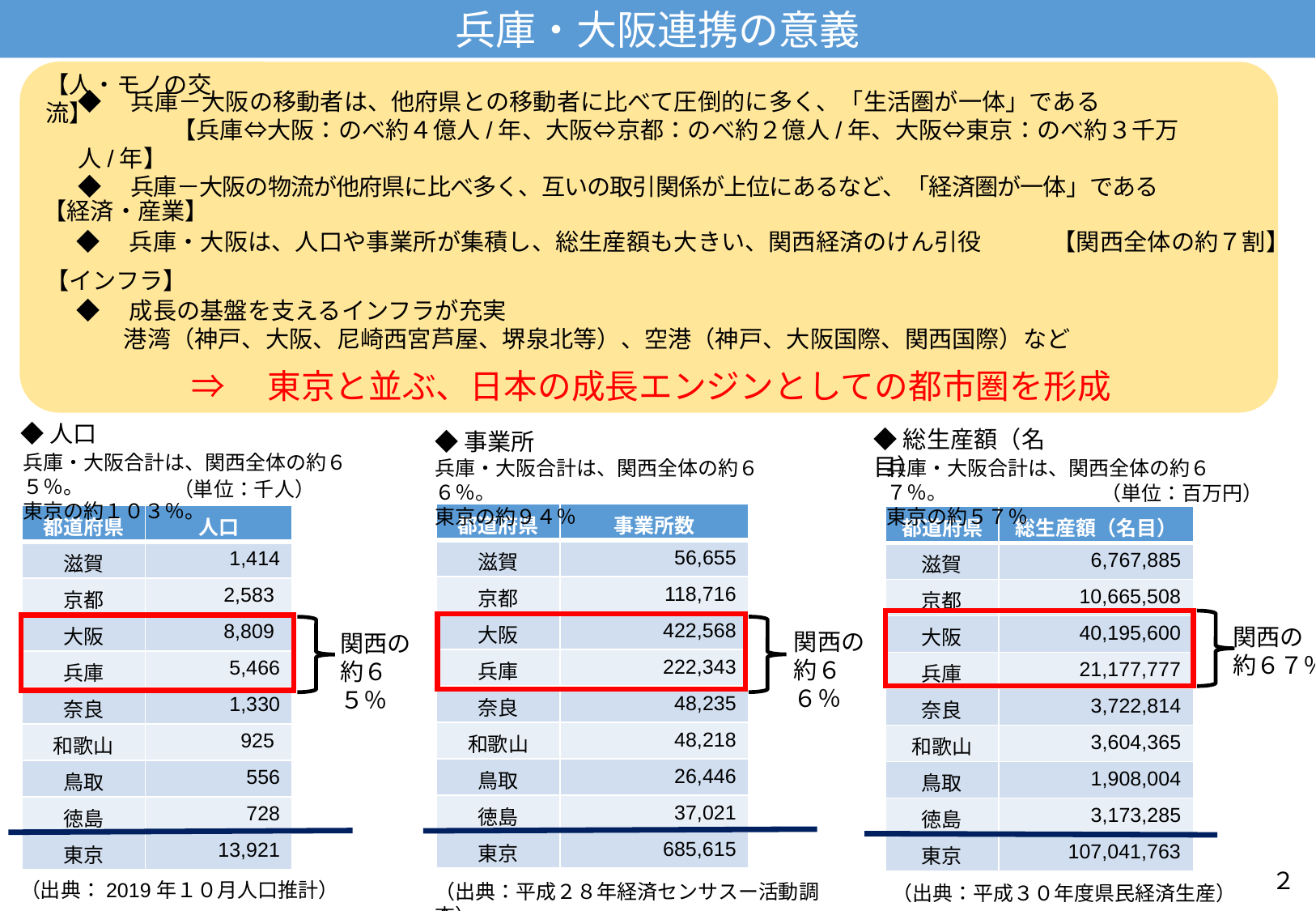

兵庫・大阪連携の意義

【人・モノの交流】
◆　兵庫－大阪の移動者は、他府県との移動者に比べて圧倒的に多く、「生活圏が一体」である
　　　　【兵庫⇔大阪：のべ約４億人/年、大阪⇔京都：のべ約２億人/年、大阪⇔東京：のべ約３千万人/年】
◆　兵庫－大阪の物流が他府県に比べ多く、互いの取引関係が上位にあるなど、「経済圏が一体」である
【経済・産業】
◆　兵庫・大阪は、人口や事業所が集積し、総生産額も大きい、関西経済のけん引役　　　【関西全体の約７割】
【インフラ】
◆　成長の基盤を支えるインフラが充実
　　港湾（神戸、大阪、尼崎西宮芦屋、堺泉北等）、空港（神戸、大阪国際、関西国際）など
⇒　東京と並ぶ、日本の成長エンジンとしての都市圏を形成
◆人口
◆総生産額（名目）
◆事業所
兵庫・大阪合計は、関西全体の約６５％。
東京の約１０３％。
兵庫・大阪合計は、関西全体の約６７％。
東京の約５７％
兵庫・大阪合計は、関西全体の約６６％。
東京の約９４％
（単位：千人）
（単位：百万円）
| 都道府県 | 事業所数 |
| --- | --- |
| 滋賀 | 56,655 |
| 京都 | 118,716 |
| 大阪 | 422,568 |
| 兵庫 | 222,343 |
| 奈良 | 48,235 |
| 和歌山 | 48,218 |
| 鳥取 | 26,446 |
| 徳島 | 37,021 |
| 東京 | 685,615 |
| 都道府県 | 人口 |
| --- | --- |
| 滋賀 | 1,414 |
| 京都 | 2,583 |
| 大阪 | 8,809 |
| 兵庫 | 5,466 |
| 奈良 | 1,330 |
| 和歌山 | 925 |
| 鳥取 | 556 |
| 徳島 | 728 |
| 東京 | 13,921 |
| 都道府県 | 総生産額（名目） |
| --- | --- |
| 滋賀 | 6,767,885 |
| 京都 | 10,665,508 |
| 大阪 | 40,195,600 |
| 兵庫 | 21,177,777 |
| 奈良 | 3,722,814 |
| 和歌山 | 3,604,365 |
| 鳥取 | 1,908,004 |
| 徳島 | 3,173,285 |
| 東京 | 107,041,763 |

関西の
約６７％

関西の
約６６％
関西の
約６５％
２
（出典：2019年１０月人口推計）
（出典：平成２８年経済センサスー活動調査）
（出典：平成３０年度県民経済生産）